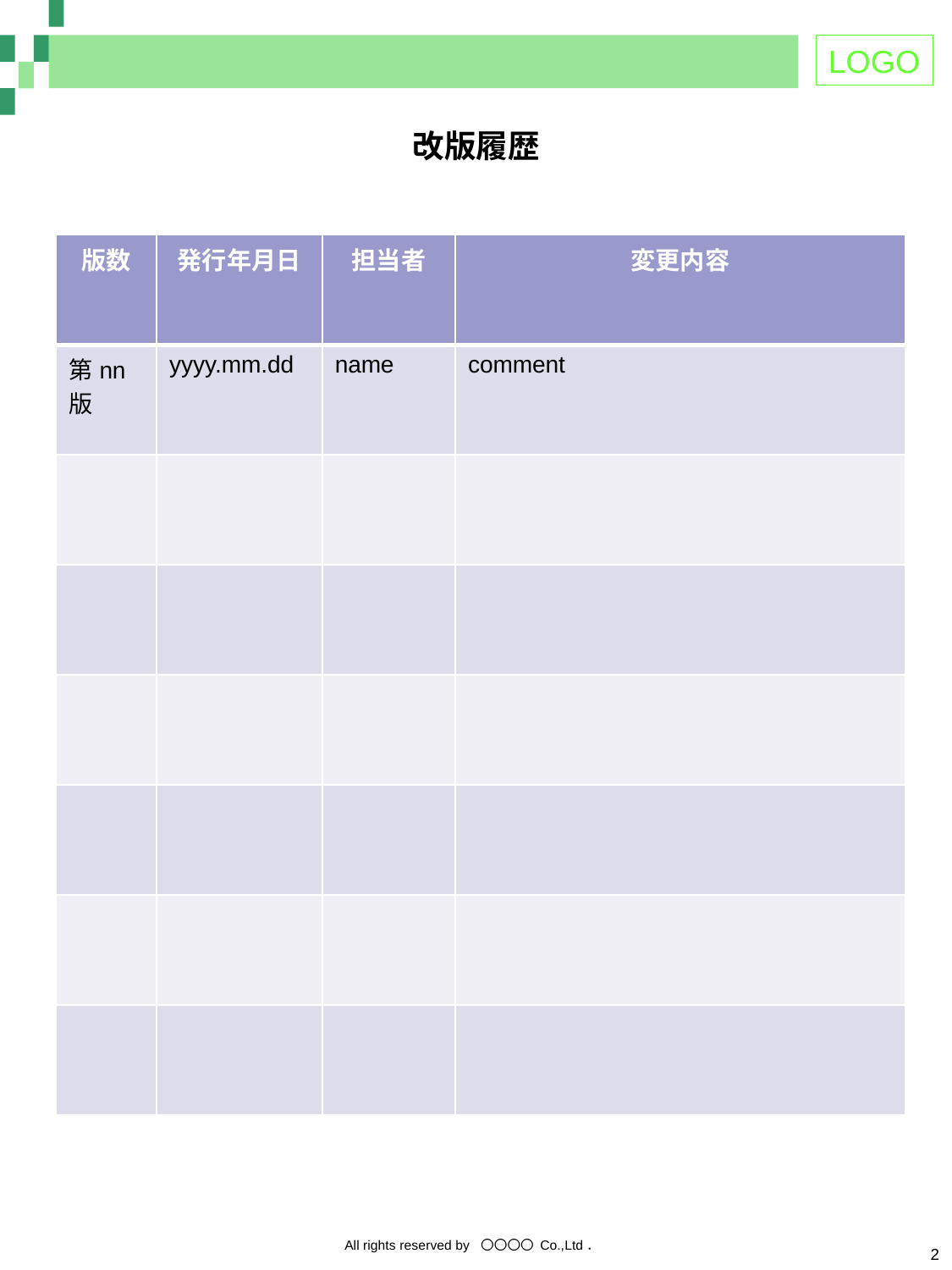

# 改版履歴
| 版数 | 発行年月日 | 担当者 | 変更内容 |
| --- | --- | --- | --- |
| 第nn版 | yyyy.mm.dd | name | comment |
|  |  |  |  |
|  |  |  |  |
|  |  |  |  |
|  |  |  |  |
|  |  |  |  |
|  |  |  |  |
2
All rights reserved by  〇〇〇〇 Co.,Ltd．